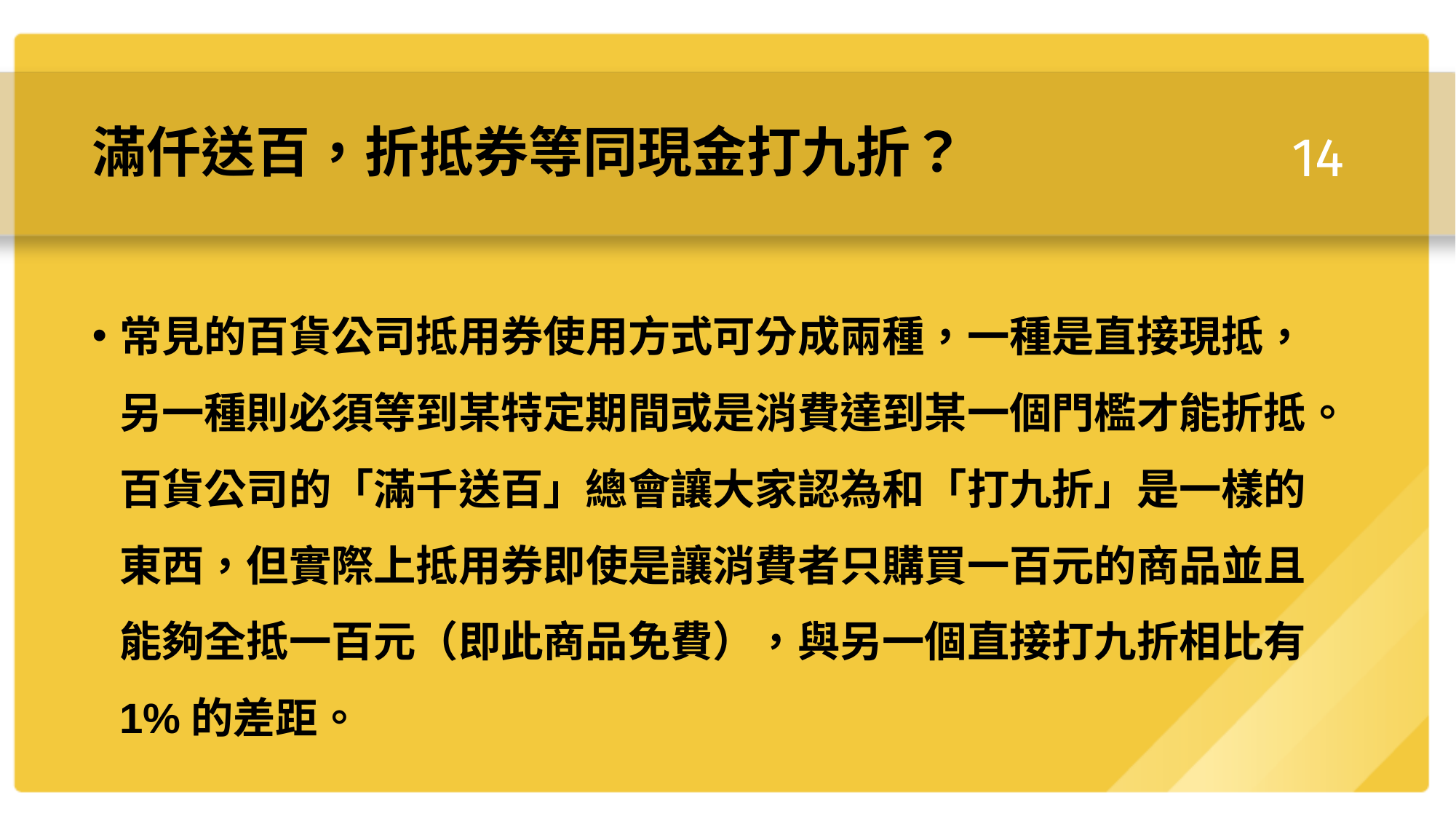

14
# 滿仟送百，折抵券等同現金打九折？
常見的百貨公司抵用券使用方式可分成兩種，一種是直接現抵，另一種則必須等到某特定期間或是消費達到某一個門檻才能折抵。百貨公司的「滿千送百」總會讓大家認為和「打九折」是一樣的東西，但實際上抵用券即使是讓消費者只購買一百元的商品並且能夠全抵一百元（即此商品免費），與另一個直接打九折相比有1%的差距。